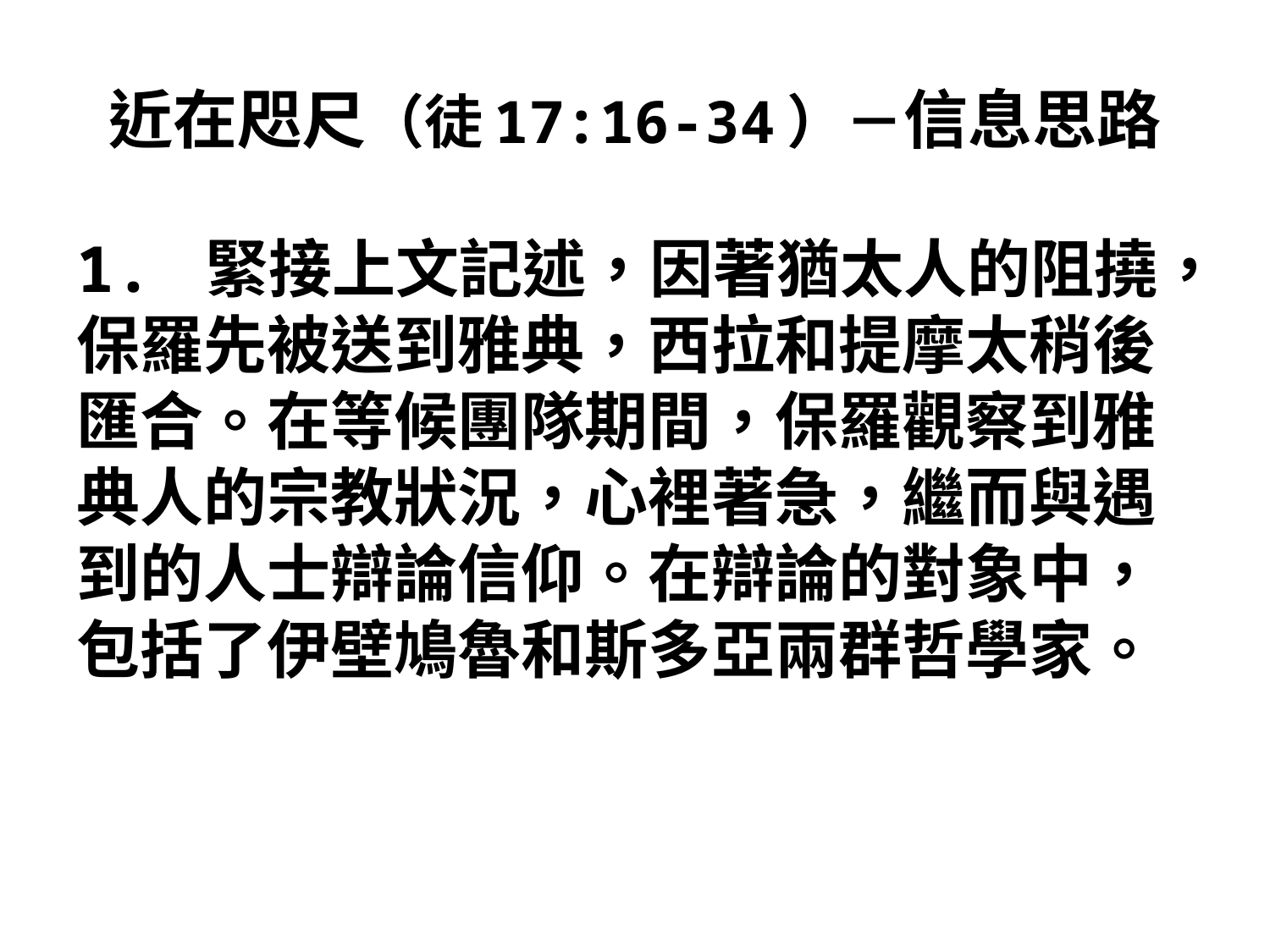

# 近在咫尺（徒17:16-34）－信息思路
1. 緊接上文記述，因著猶太人的阻撓，保羅先被送到雅典，西拉和提摩太稍後匯合。在等候團隊期間，保羅觀察到雅典人的宗教狀況，心裡著急，繼而與遇到的人士辯論信仰。在辯論的對象中，包括了伊壁鳩魯和斯多亞兩群哲學家。